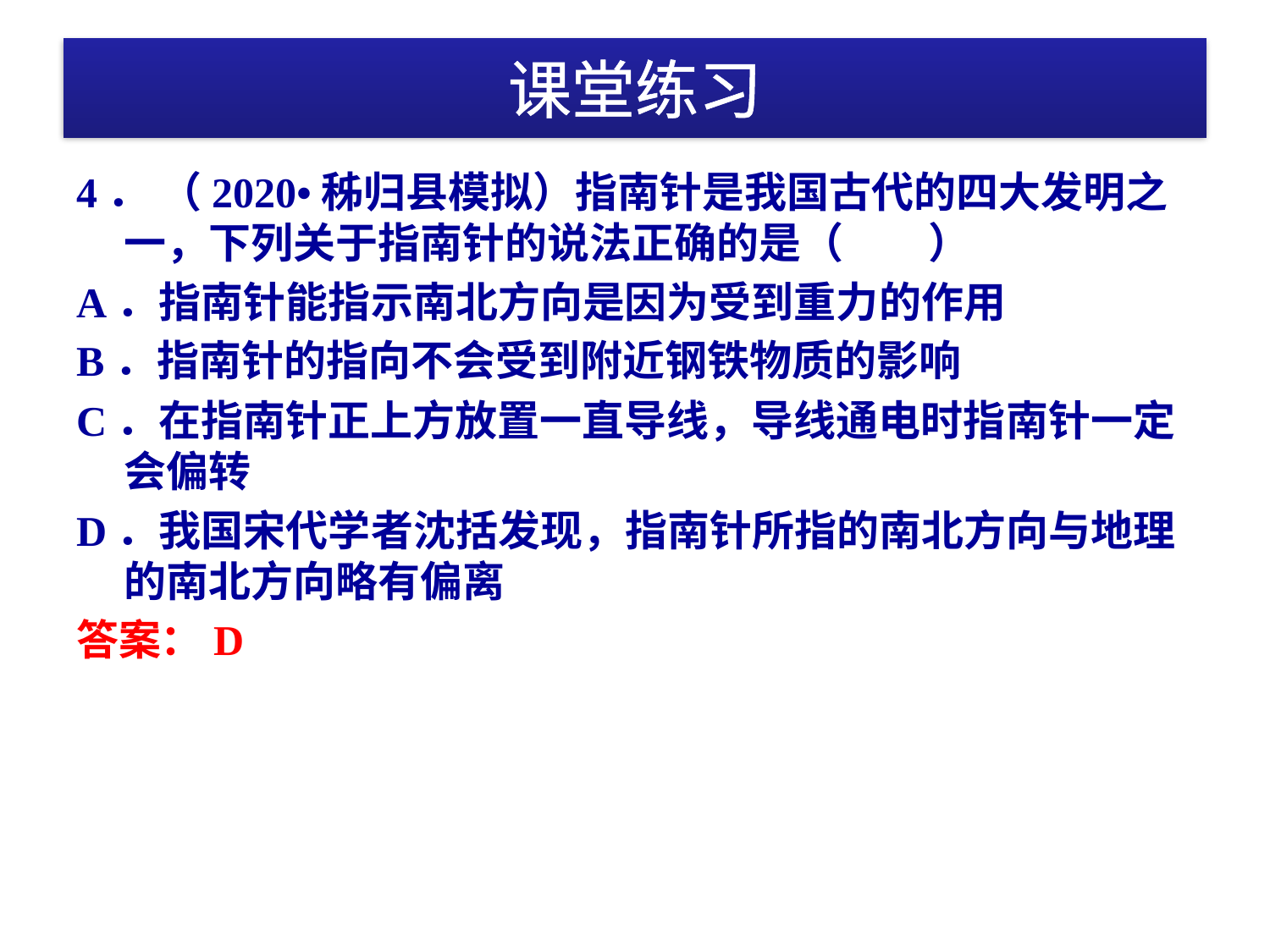

# 课堂练习
4． （2020•秭归县模拟）指南针是我国古代的四大发明之一，下列关于指南针的说法正确的是（　　）
A．指南针能指示南北方向是因为受到重力的作用
B．指南针的指向不会受到附近钢铁物质的影响
C．在指南针正上方放置一直导线，导线通电时指南针一定会偏转
D．我国宋代学者沈括发现，指南针所指的南北方向与地理的南北方向略有偏离
答案：D